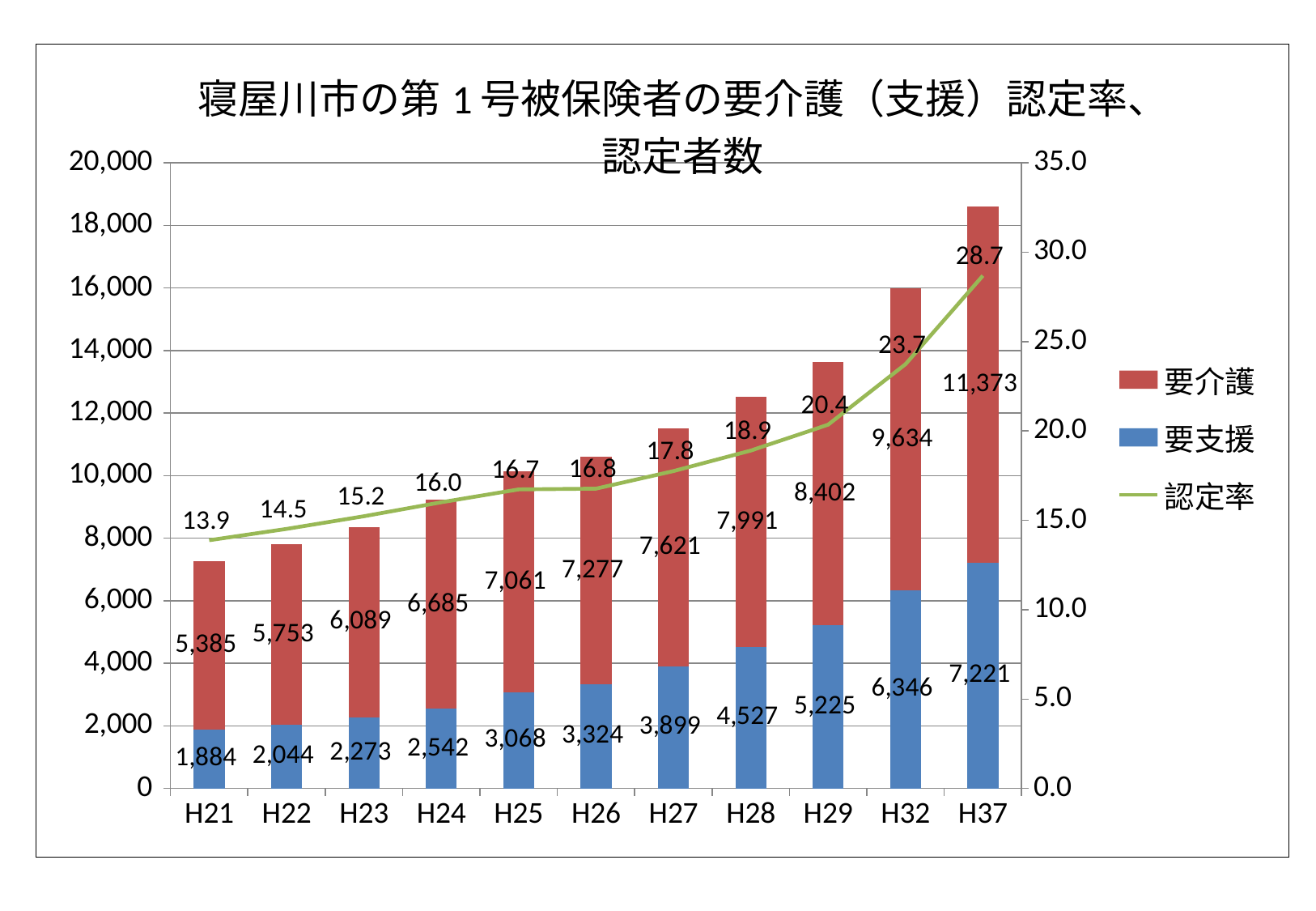

### Chart: 寝屋川市の第1号被保険者の要介護（支援）認定率、
認定者数

| Category | 要支援 | 要介護 | 認定率 |
|---|---|---|---|
| H21 | 1884.0 | 5385.0 | 13.886713153118732 |
| H22 | 2044.0 | 5753.0 | 14.520634684147804 |
| H23 | 2273.0 | 6089.0 | 15.229665246056898 |
| H24 | 2542.0 | 6685.0 | 16.011591788571327 |
| H25 | 3068.0 | 7061.0 | 16.731916018302854 |
| H26 | 3324.0 | 7277.0 | 16.77320337963979 |
| H27 | 3898.6044761222697 | 7620.6443950806715 | 17.75469924661366 |
| H28 | 4526.836088761716 | 7991.161779026652 | 18.904793203739484 |
| H29 | 5224.915006451301 | 8401.613033167463 | 20.352074617825263 |
| H32 | 6346.479052184733 | 9633.963252269325 | 23.73697295791053 |
| H37 | 7220.8488574349485 | 11373.015873902867 | 28.68892293300283 |